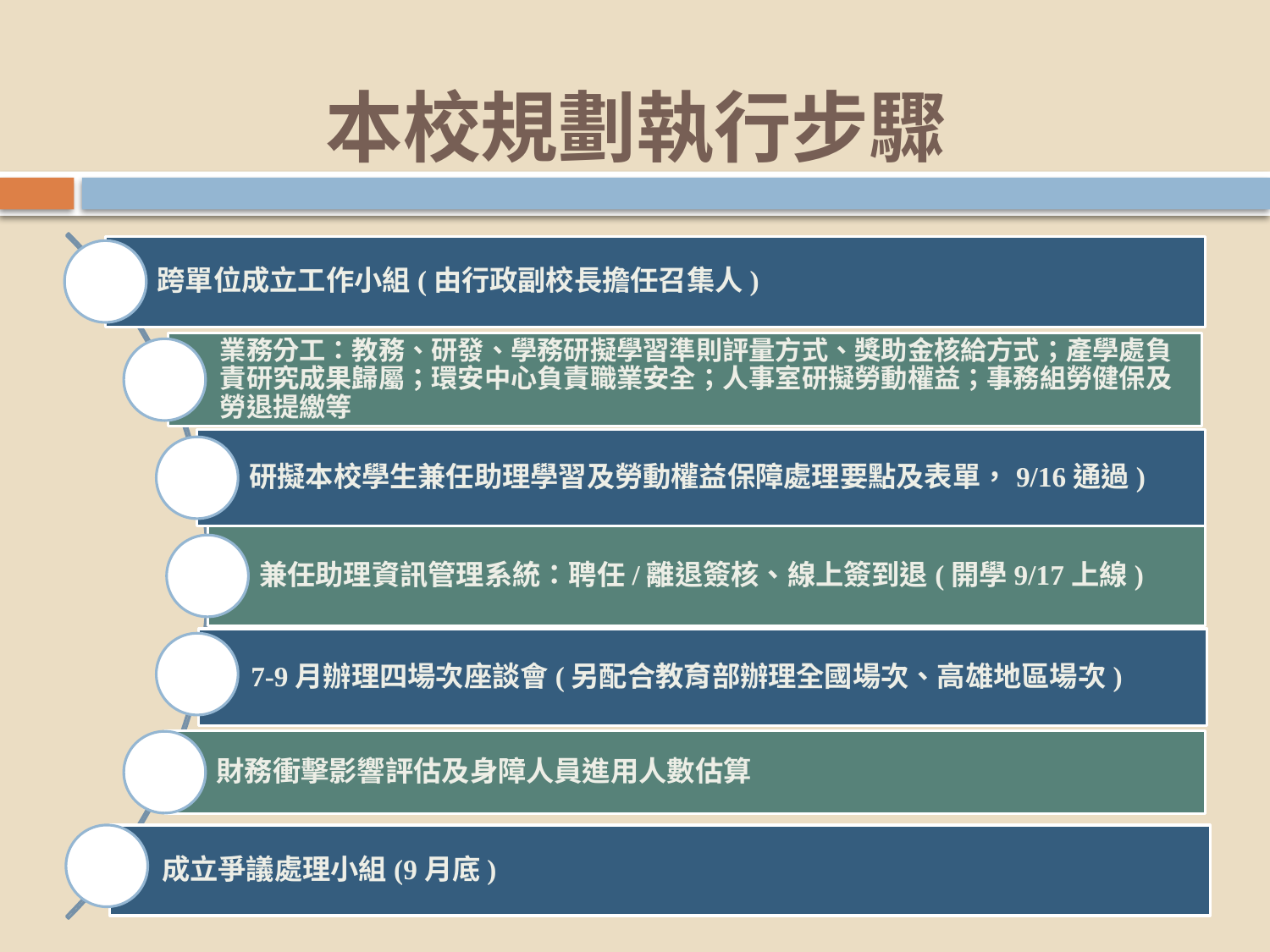

# 本校規劃執行步驟
跨單位成立工作小組(由行政副校長擔任召集人)
業務分工：教務、研發、學務研擬學習準則評量方式、獎助金核給方式；產學處負責研究成果歸屬；環安中心負責職業安全；人事室研擬勞動權益；事務組勞健保及勞退提繳等
研擬本校學生兼任助理學習及勞動權益保障處理要點及表單，9/16通過)
兼任助理資訊管理系統：聘任/離退簽核、線上簽到退(開學9/17上線)
7-9月辦理四場次座談會(另配合教育部辦理全國場次、高雄地區場次)
財務衝擊影響評估及身障人員進用人數估算
成立爭議處理小組(9月底)